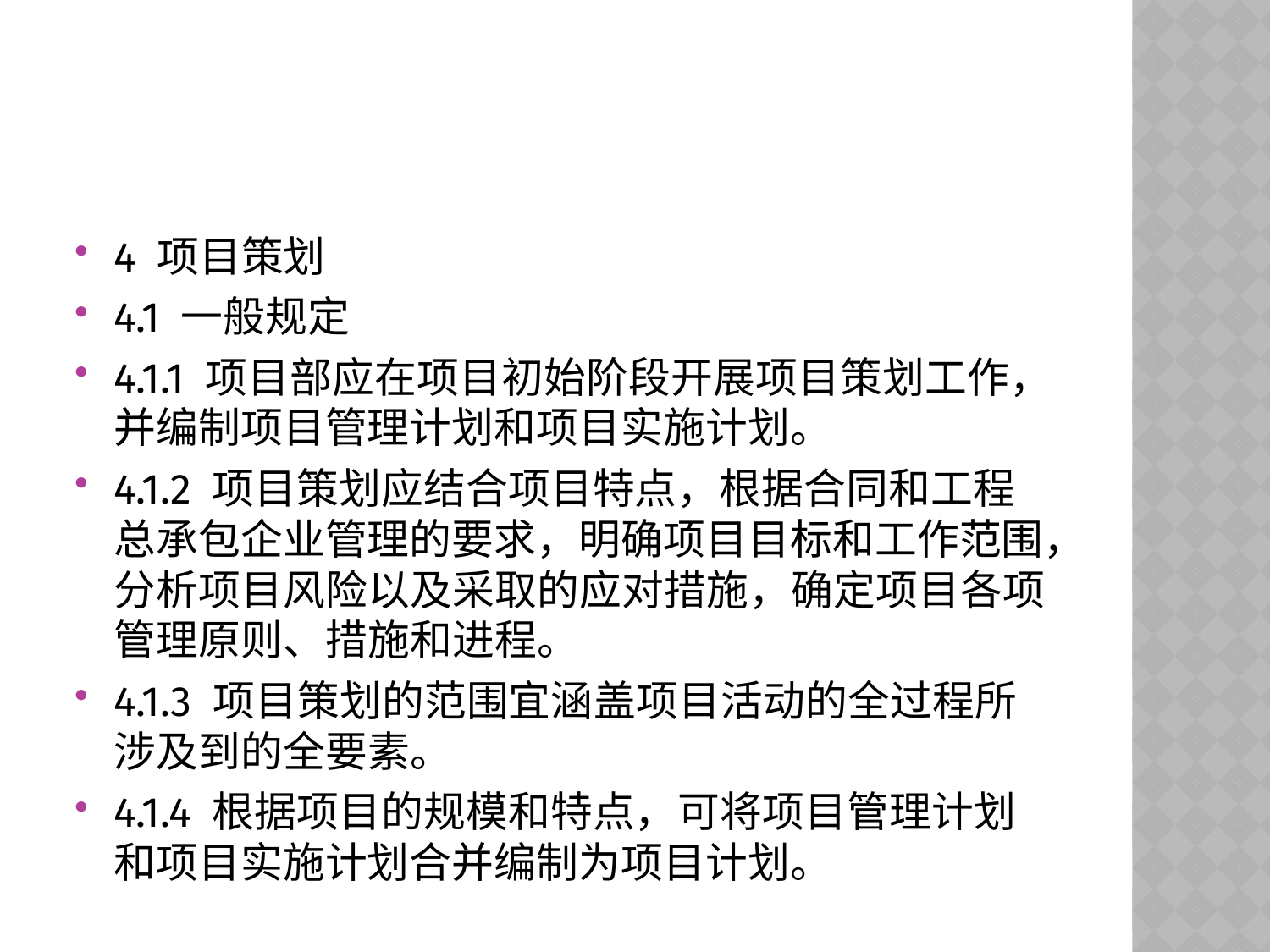

#
4 项目策划
4.1 一般规定
4.1.1 项目部应在项目初始阶段开展项目策划工作，并编制项目管理计划和项目实施计划。
4.1.2 项目策划应结合项目特点，根据合同和工程总承包企业管理的要求，明确项目目标和工作范围，分析项目风险以及采取的应对措施，确定项目各项管理原则、措施和进程。
4.1.3 项目策划的范围宜涵盖项目活动的全过程所涉及到的全要素。
4.1.4 根据项目的规模和特点，可将项目管理计划和项目实施计划合并编制为项目计划。